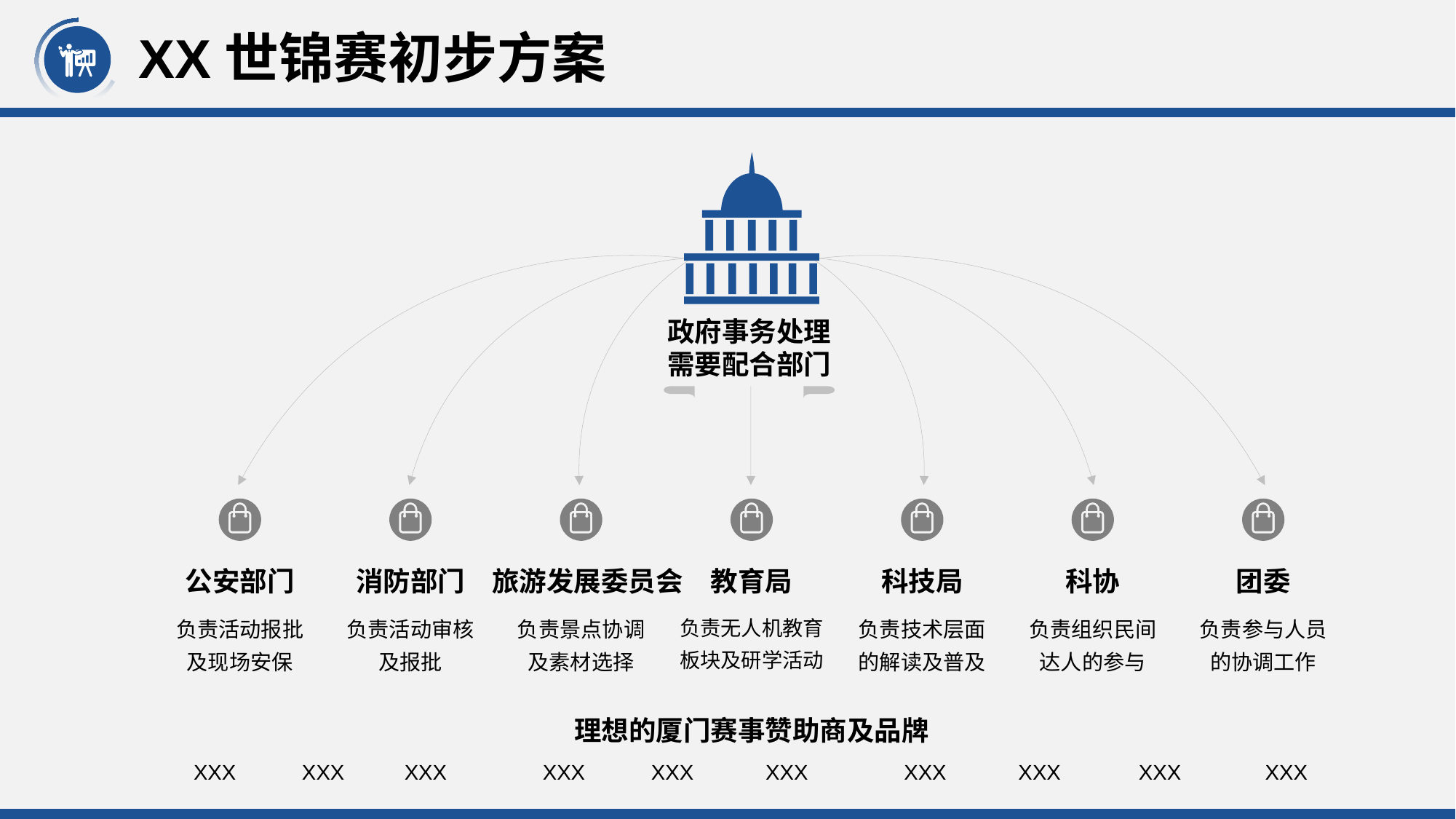

XX世锦赛初步方案

政府事务处理需要配合部门

公安部门
消防部门
旅游发展委员会
教育局
科技局
科协
团委
负责活动报批及现场安保
负责活动审核及报批
负责景点协调及素材选择
负责无人机教育板块及研学活动
负责技术层面的解读及普及
负责组织民间达人的参与
负责参与人员的协调工作
理想的厦门赛事赞助商及品牌
XXX           XXX          XXX                XXX           XXX            XXX                XXX            XXX             XXX              XXX